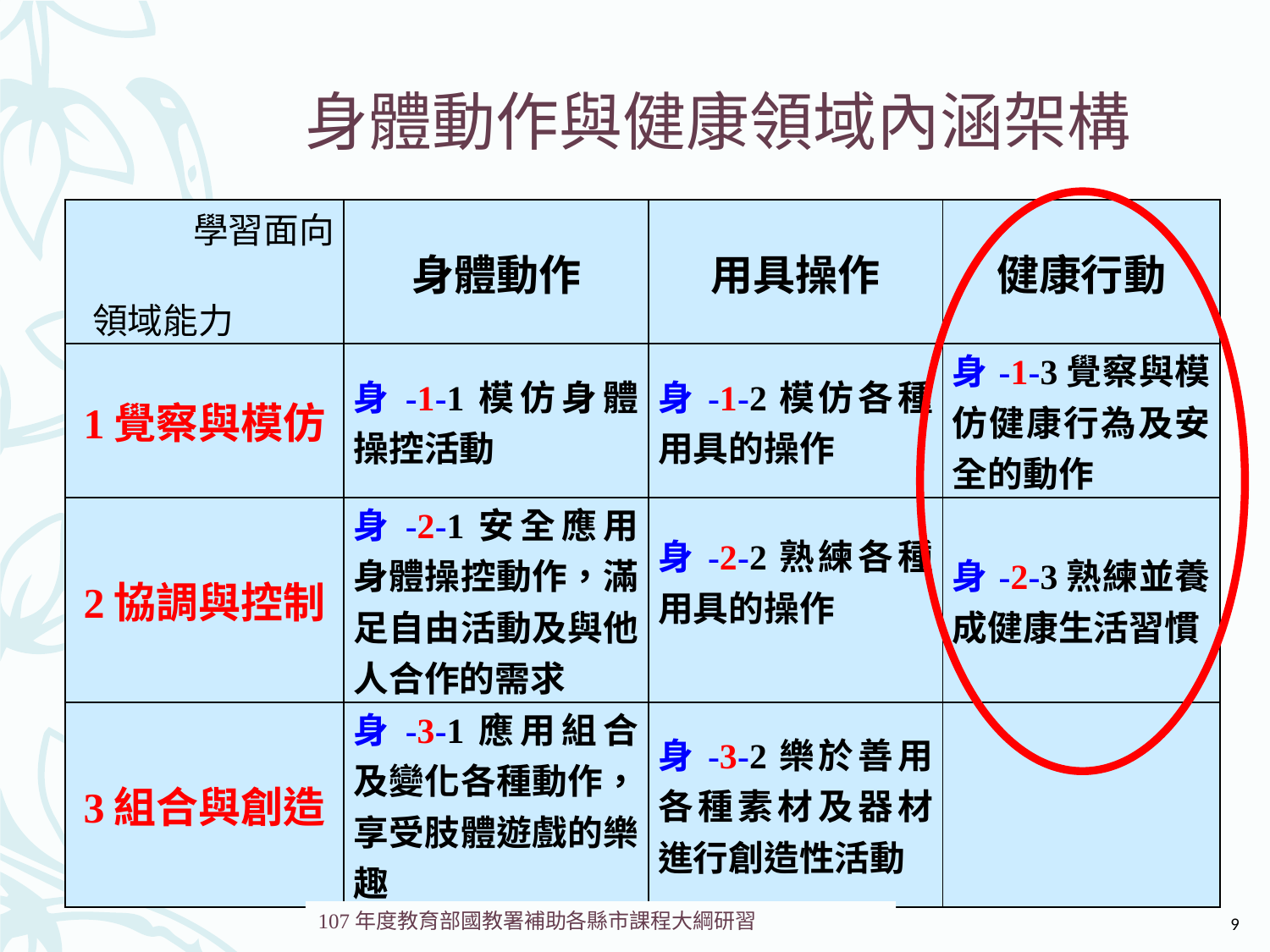

# 身體動作與健康領域內涵架構

| 學習面向 領域能力 | 身體動作 | 用具操作 | 健康行動 |
| --- | --- | --- | --- |
| 1覺察與模仿 | 身-1-1模仿身體操控活動 | 身-1-2模仿各種用具的操作 | 身-1-3覺察與模仿健康行為及安全的動作 |
| 2協調與控制 | 身-2-1安全應用身體操控動作，滿足自由活動及與他人合作的需求 | 身-2-2熟練各種用具的操作 | 身-2-3熟練並養成健康生活習慣 |
| 3組合與創造 | 身-3-1應用組合及變化各種動作，享受肢體遊戲的樂趣 | 身-3-2樂於善用各種素材及器材進行創造性活動 |  |
9
107年度教育部國教署補助各縣市課程大綱研習